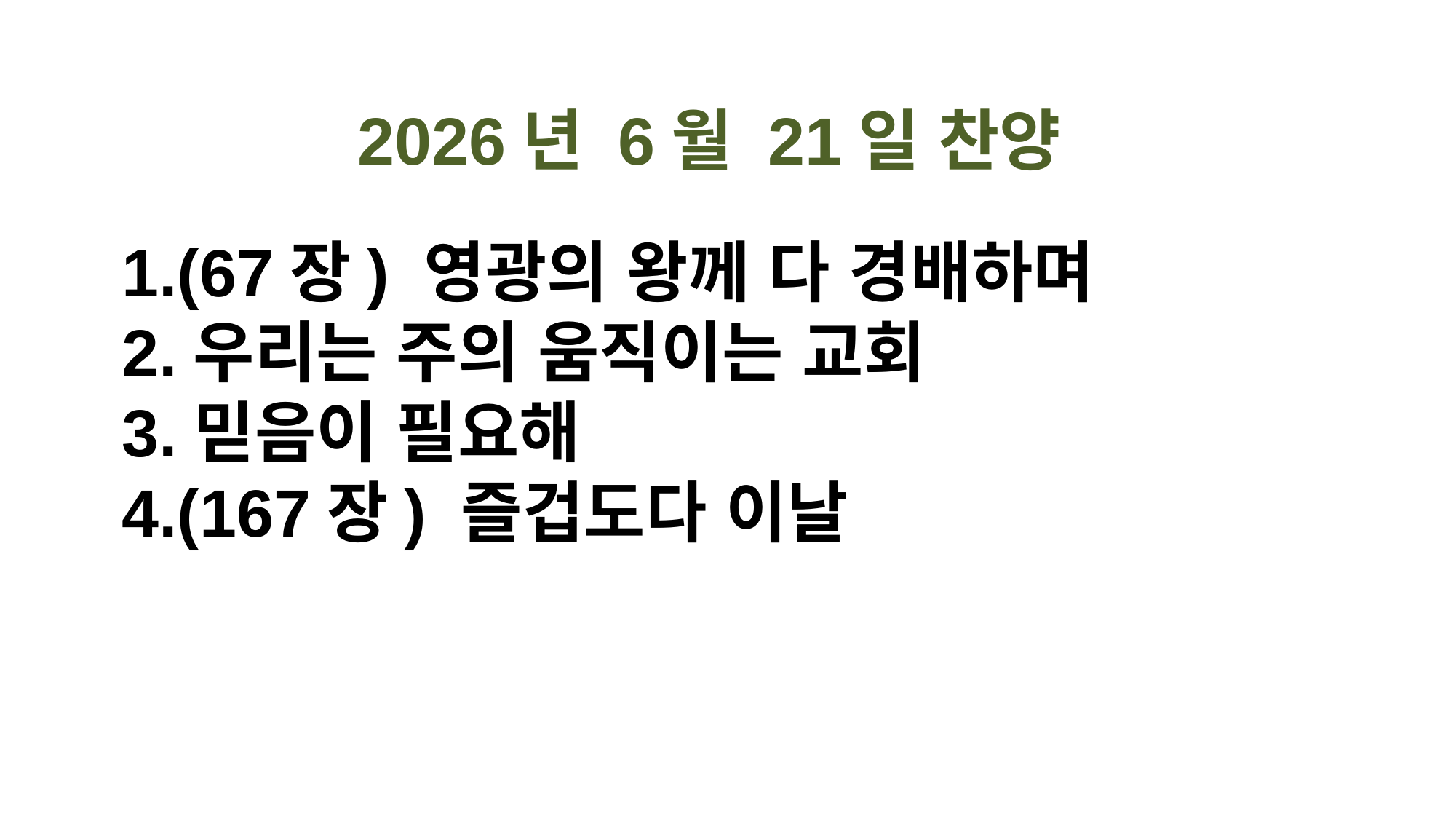

2026년 6월 21일 찬양
1.(67장) 영광의 왕께 다 경배하며
2.우리는 주의 움직이는 교회
3.믿음이 필요해
4.(167장) 즐겁도다 이날